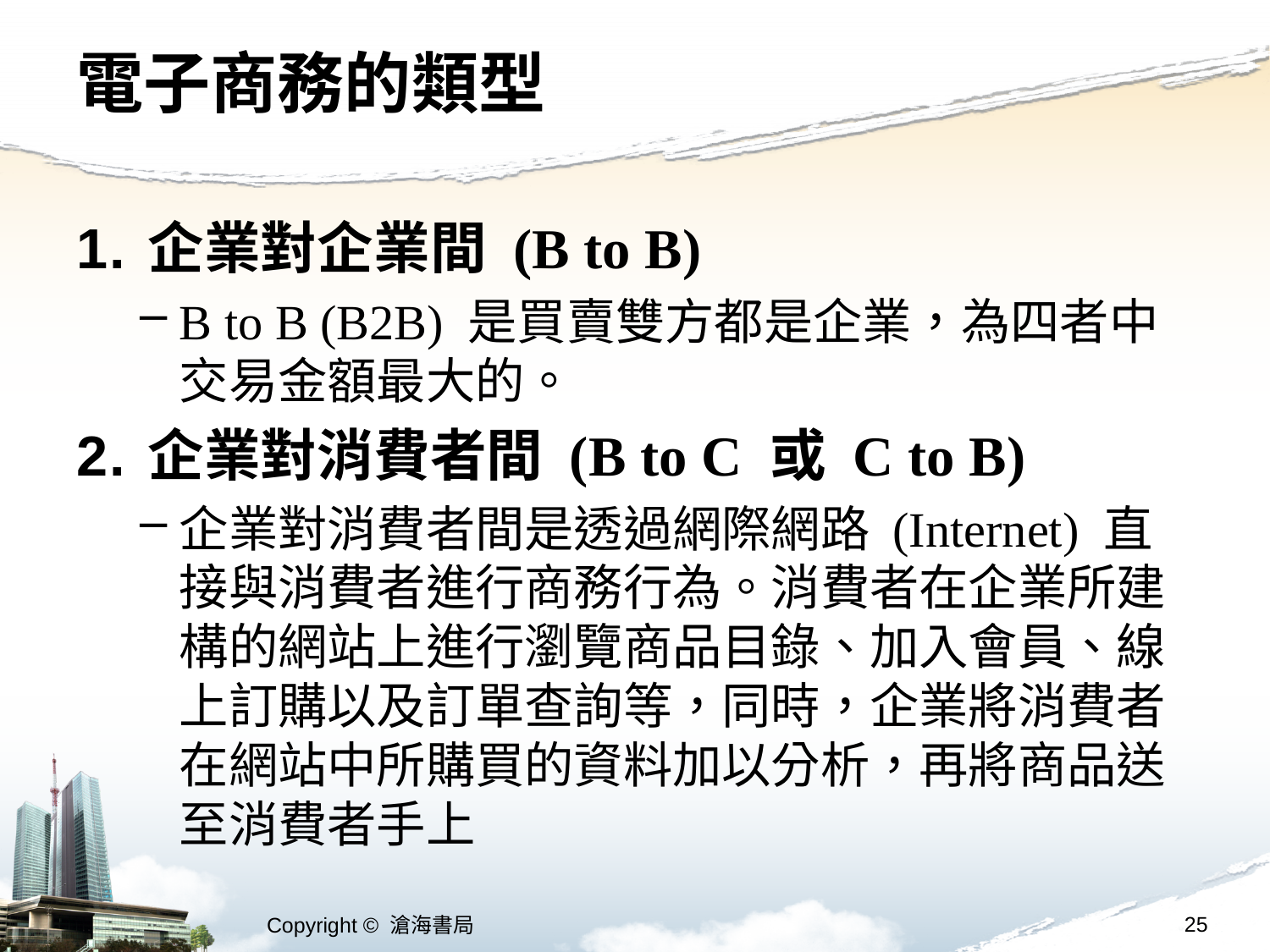

# 電子商務的類型
企業對企業間 (B to B)
B to B (B2B) 是買賣雙方都是企業，為四者中交易金額最大的。
企業對消費者間 (B to C 或 C to B)
企業對消費者間是透過網際網路 (Internet) 直接與消費者進行商務行為。消費者在企業所建構的網站上進行瀏覽商品目錄、加入會員、線上訂購以及訂單查詢等，同時，企業將消費者在網站中所購買的資料加以分析，再將商品送至消費者手上
25
Copyright © 滄海書局